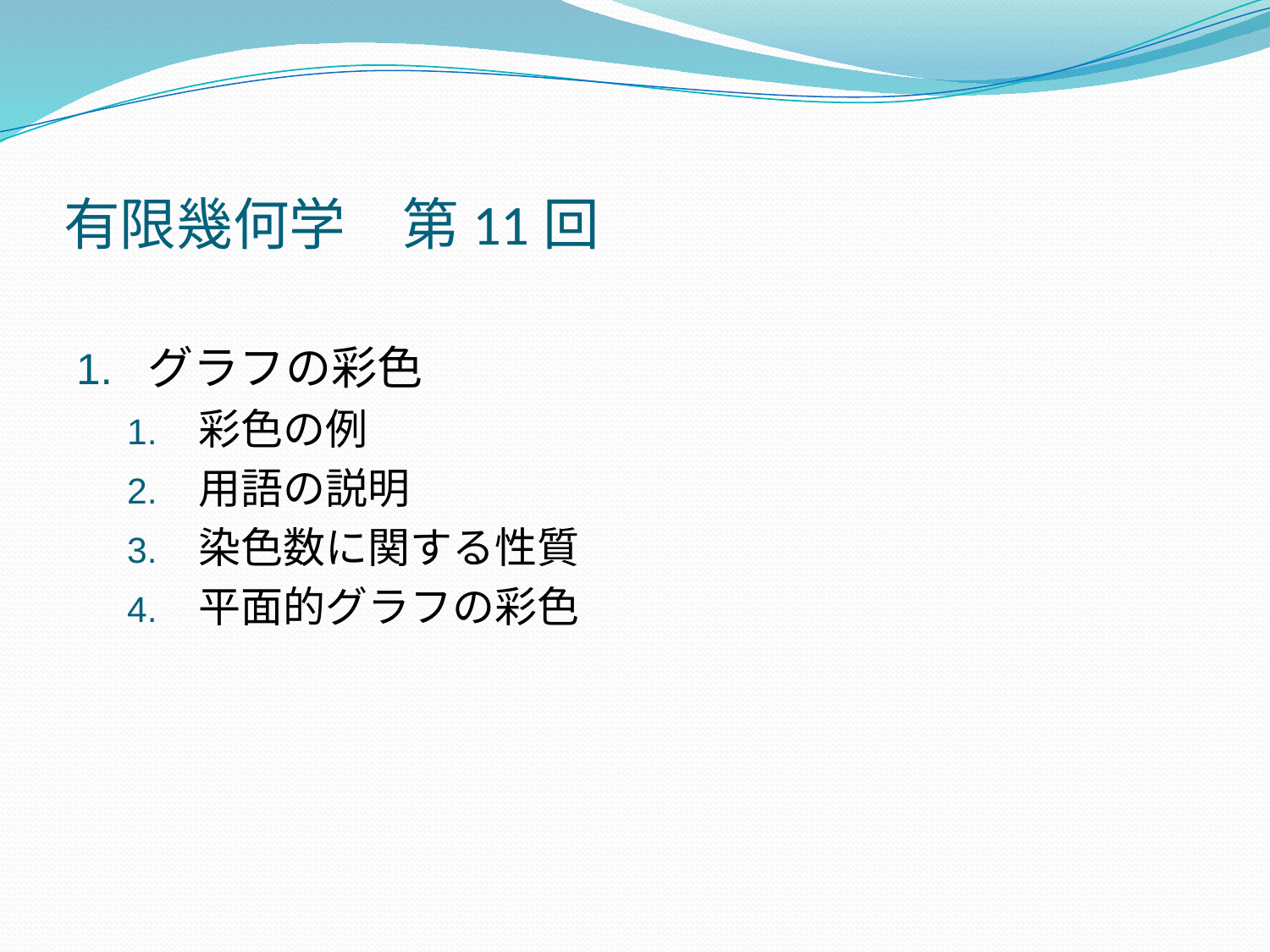

# 有限幾何学　第11回

グラフの彩色
彩色の例
用語の説明
染色数に関する性質
平面的グラフの彩色